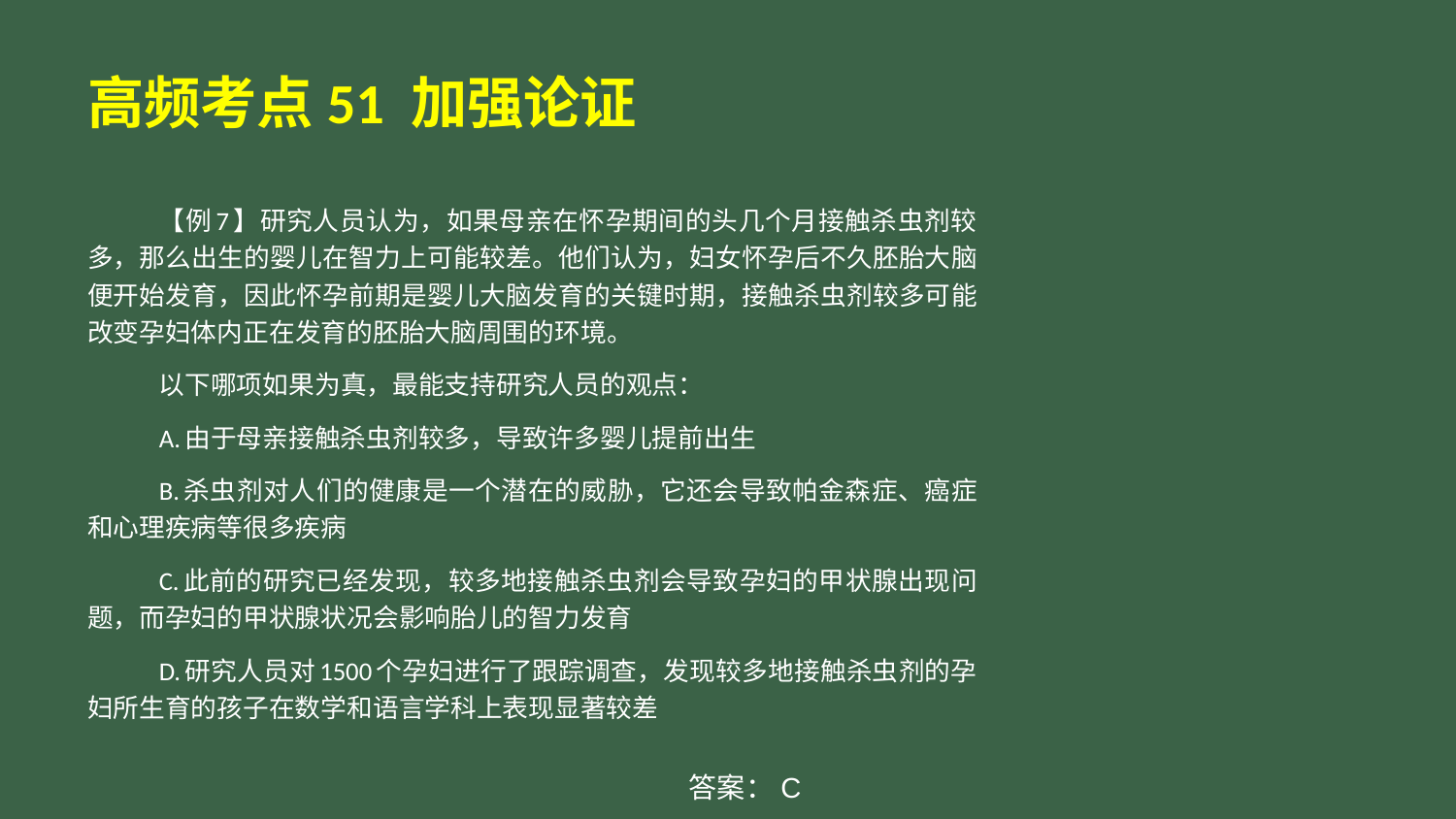

# 高频考点51 加强论证
【例7】研究人员认为，如果母亲在怀孕期间的头几个月接触杀虫剂较多，那么出生的婴儿在智力上可能较差。他们认为，妇女怀孕后不久胚胎大脑便开始发育，因此怀孕前期是婴儿大脑发育的关键时期，接触杀虫剂较多可能改变孕妇体内正在发育的胚胎大脑周围的环境。
以下哪项如果为真，最能支持研究人员的观点：
A.由于母亲接触杀虫剂较多，导致许多婴儿提前出生
B.杀虫剂对人们的健康是一个潜在的威胁，它还会导致帕金森症、癌症和心理疾病等很多疾病
C.此前的研究已经发现，较多地接触杀虫剂会导致孕妇的甲状腺出现问题，而孕妇的甲状腺状况会影响胎儿的智力发育
D.研究人员对1500个孕妇进行了跟踪调查，发现较多地接触杀虫剂的孕妇所生育的孩子在数学和语言学科上表现显著较差

答案：C